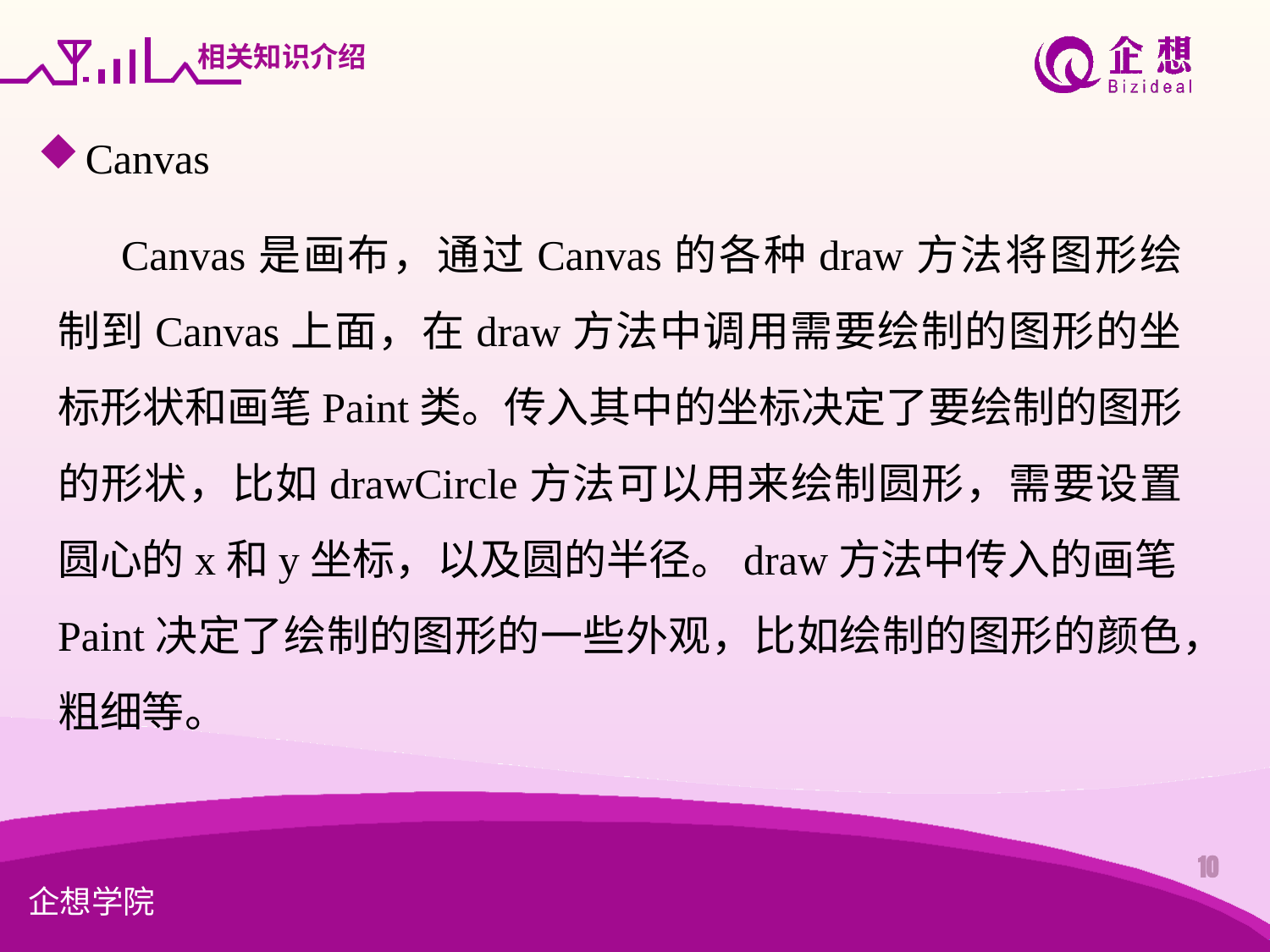

# 相关知识介绍
Canvas
Canvas是画布，通过Canvas的各种draw方法将图形绘制到Canvas上面，在draw方法中调用需要绘制的图形的坐标形状和画笔Paint类。传入其中的坐标决定了要绘制的图形的形状，比如drawCircle方法可以用来绘制圆形，需要设置圆心的x和y坐标，以及圆的半径。draw方法中传入的画笔Paint决定了绘制的图形的一些外观，比如绘制的图形的颜色，粗细等。

10